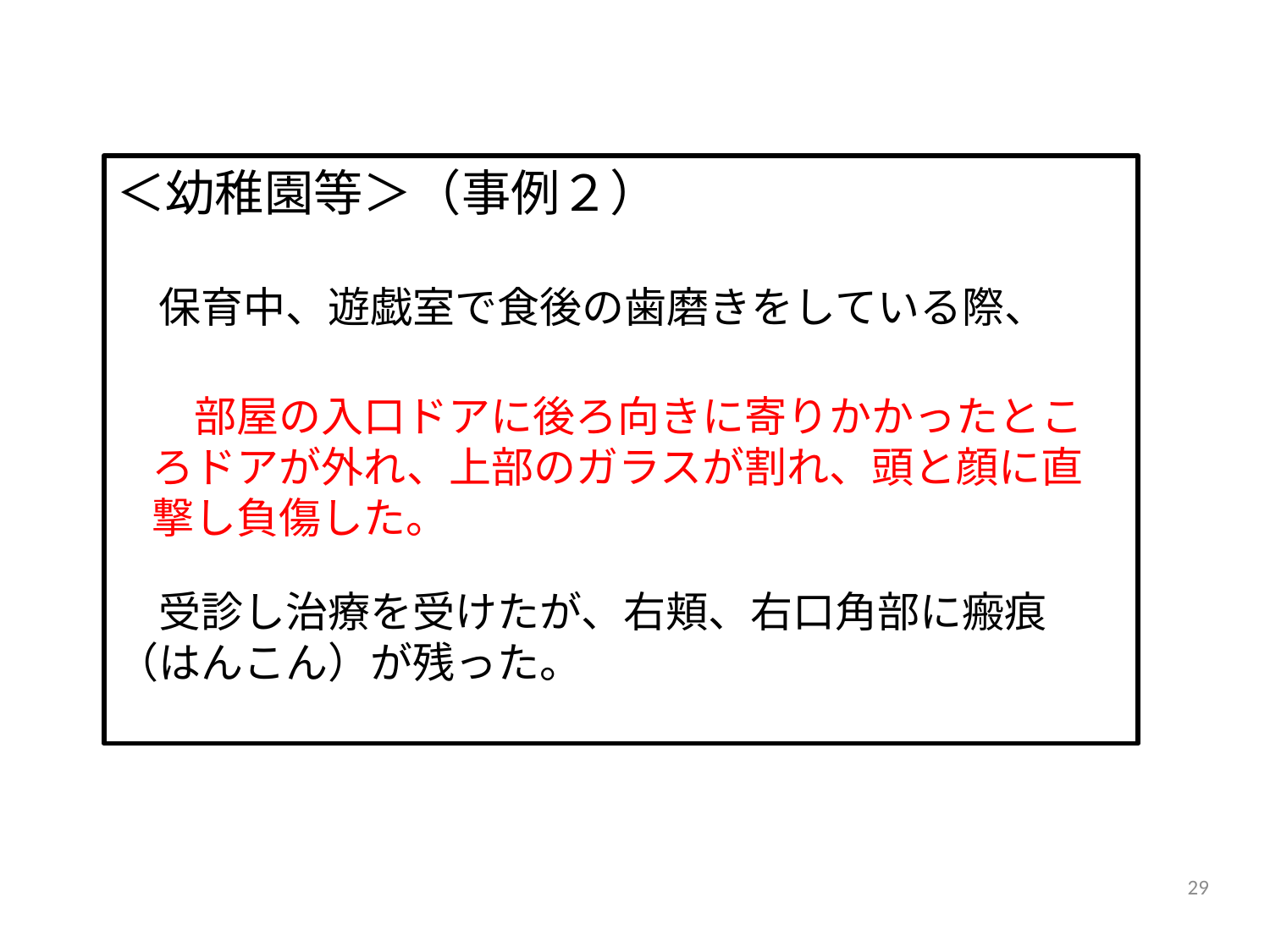

＜幼稚園等＞（事例２）

　保育中、遊戯室で食後の歯磨きをしている際、

　受診し治療を受けたが、右頬、右口角部に瘢痕（はんこん）が残った。

　部屋の入口ドアに後ろ向きに寄りかかったところドアが外れ、上部のガラスが割れ、頭と顔に直撃し負傷した。
29